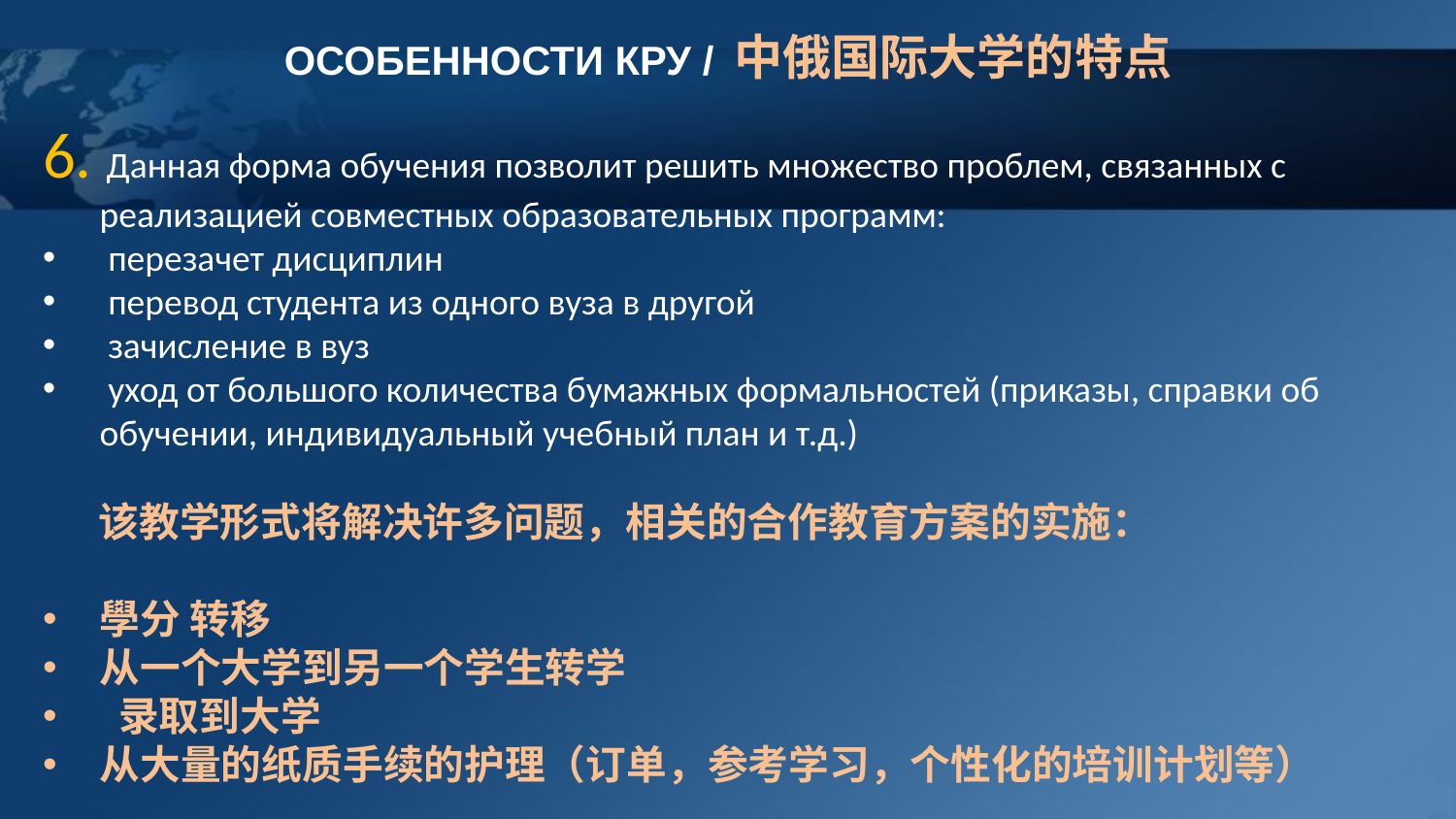

ОСОБЕННОСТИ КРУ / 中俄国际大学的特点

6. Данная форма обучения позволит решить множество проблем, связанных с реализацией совместных образовательных программ:
 перезачет дисциплин
 перевод студента из одного вуза в другой
 зачисление в вуз
 уход от большого количества бумажных формальностей (приказы, справки об обучении, индивидуальный учебный план и т.д.)

     该教学形式将解决许多问题，相关的合作教育方案的实施：

學分 转移
从一个大学到另一个学生转学
 录取到大学
从大量的纸质手续的护理（订单，参考学习，个性化的培训计划等）